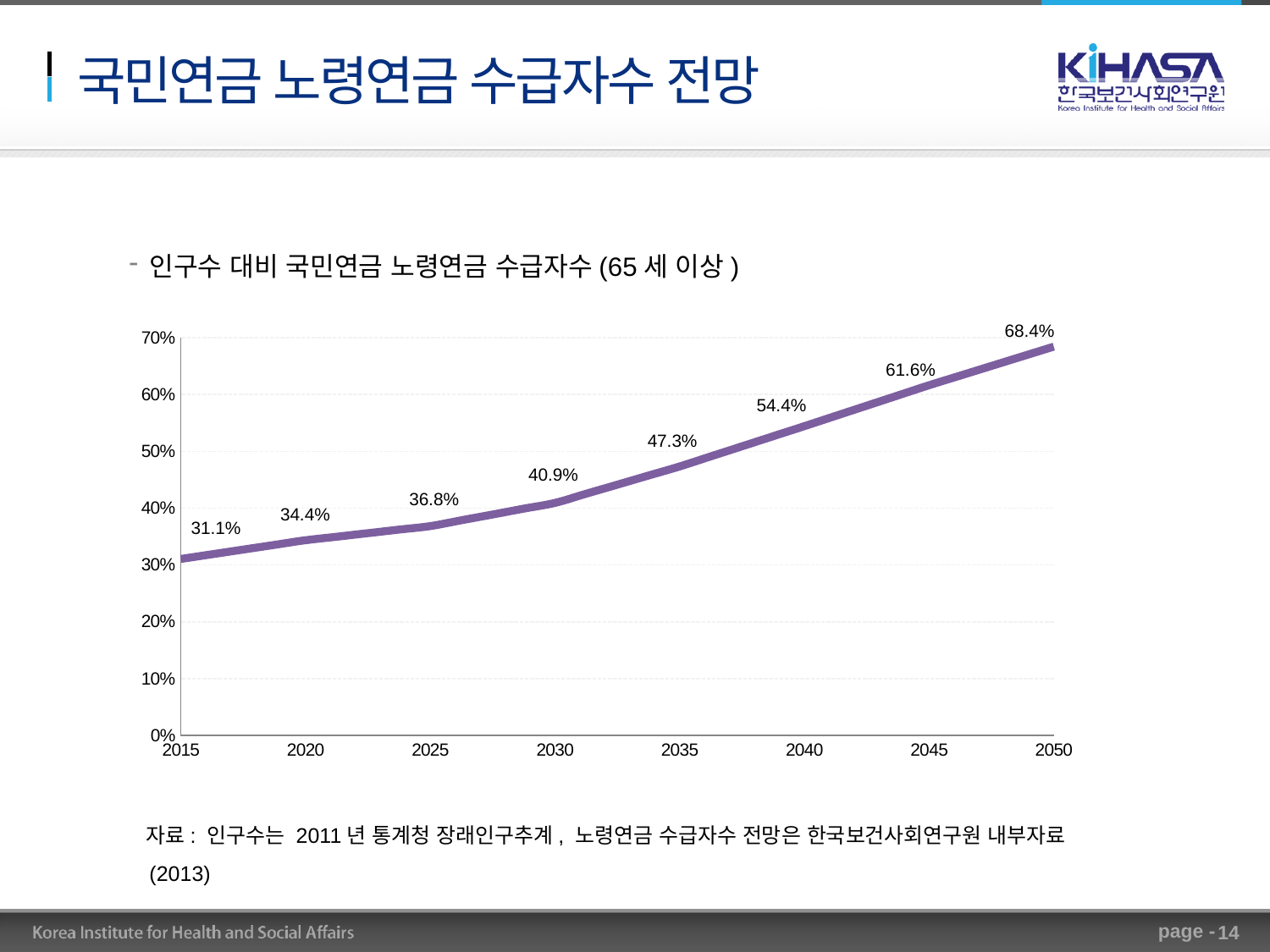

# 국민연금 노령연금 수급자수 전망
인구수 대비 국민연금 노령연금 수급자수(65세 이상)

### Chart

| Category |  |
|---|---|
68.4%
61.6%
54.4%
47.3%
40.9%
36.8%
34.4%
31.1%
  자료: 인구수는 2011년 통계청 장래인구추계, 노령연금 수급자수 전망은 한국보건사회연구원 내부자료(2013)
14